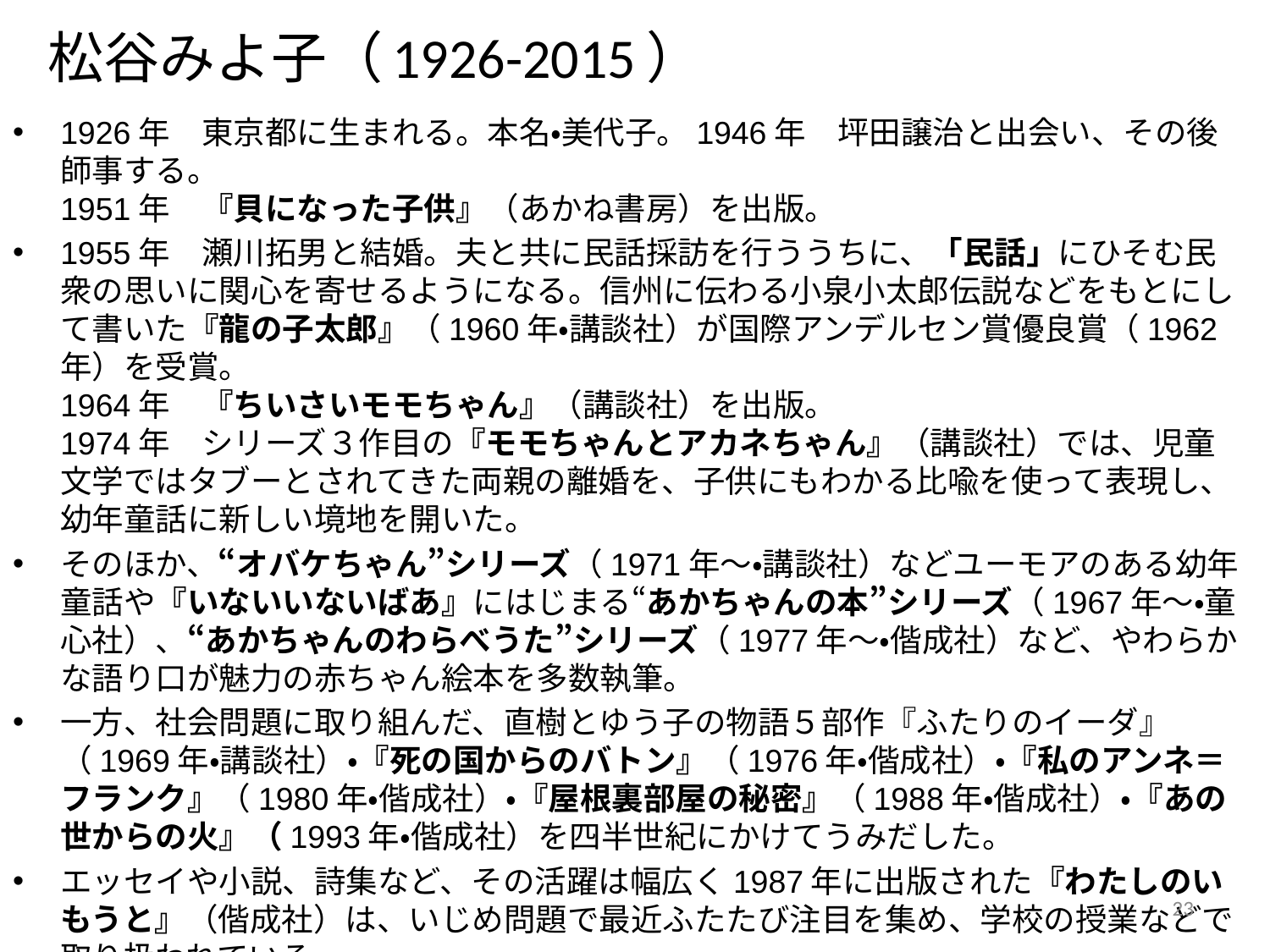

# 松谷みよ子（1926-2015）
1926年　東京都に生まれる。本名・美代子。1946年　坪田譲治と出会い、その後師事する。
1951年　『貝になった子供』（あかね書房）を出版。
1955年　瀬川拓男と結婚。夫と共に民話採訪を行ううちに、「民話」にひそむ民衆の思いに関心を寄せるようになる。信州に伝わる小泉小太郎伝説などをもとにして書いた『龍の子太郎』（1960年・講談社）が国際アンデルセン賞優良賞（1962年）を受賞。
1964年　『ちいさいモモちゃん』（講談社）を出版。
1974年　シリーズ３作目の『モモちゃんとアカネちゃん』（講談社）では、児童文学ではタブーとされてきた両親の離婚を、子供にもわかる比喩を使って表現し、幼年童話に新しい境地を開いた。
そのほか、“オバケちゃん”シリーズ（1971年～・講談社）などユーモアのある幼年童話や『いないいないばあ』にはじまる“あかちゃんの本”シリーズ（1967年～・童心社）、“あかちゃんのわらべうた”シリーズ（1977年～・偕成社）など、やわらかな語り口が魅力の赤ちゃん絵本を多数執筆。
一方、社会問題に取り組んだ、直樹とゆう子の物語５部作『ふたりのイーダ』（1969年・講談社）・『死の国からのバトン』（1976年・偕成社）・『私のアンネ＝フランク』（1980年・偕成社）・『屋根裏部屋の秘密』（1988年・偕成社）・『あの世からの火』（1993年・偕成社）を四半世紀にかけてうみだした。
エッセイや小説、詩集など、その活躍は幅広く1987年に出版された『わたしのいもうと』（偕成社）は、いじめ問題で最近ふたたび注目を集め、学校の授業などで取り扱われている。
23